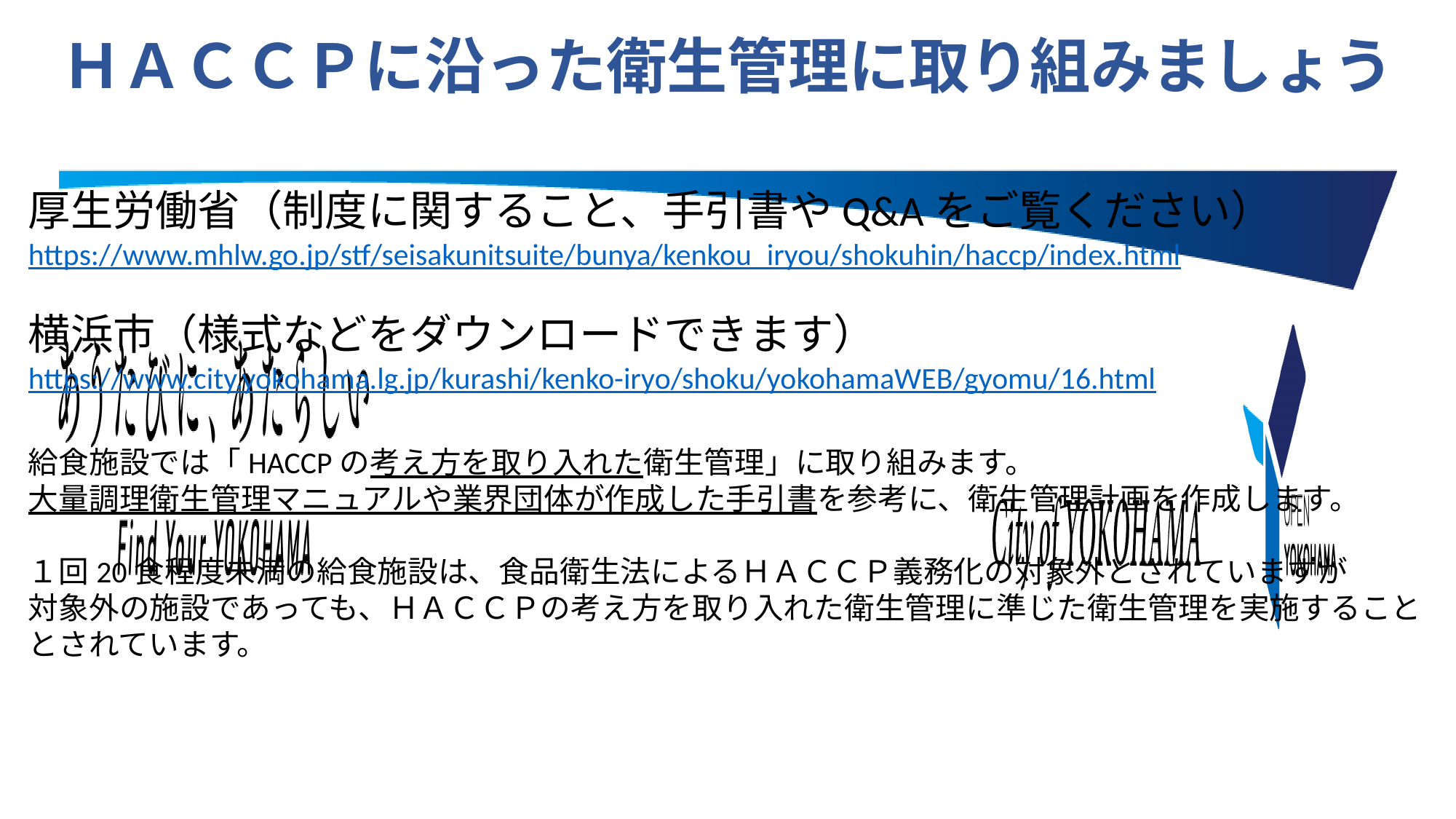

# ＨＡＣＣＰに沿った衛生管理に取り組みましょう

厚生労働省（制度に関すること、手引書やQ&Aをご覧ください）
https://www.mhlw.go.jp/stf/seisakunitsuite/bunya/kenkou_iryou/shokuhin/haccp/index.html

横浜市（様式などをダウンロードできます）
https://www.city.yokohama.lg.jp/kurashi/kenko-iryo/shoku/yokohamaWEB/gyomu/16.html

給食施設では「HACCPの考え方を取り入れた衛生管理」に取り組みます。
大量調理衛生管理マニュアルや業界団体が作成した手引書を参考に、衛生管理計画を作成します。

１回20食程度未満の給食施設は、食品衛生法によるＨＡＣＣＰ義務化の対象外とされていますが
対象外の施設であっても、ＨＡＣＣＰの考え方を取り入れた衛生管理に準じた衛生管理を実施することとされています。